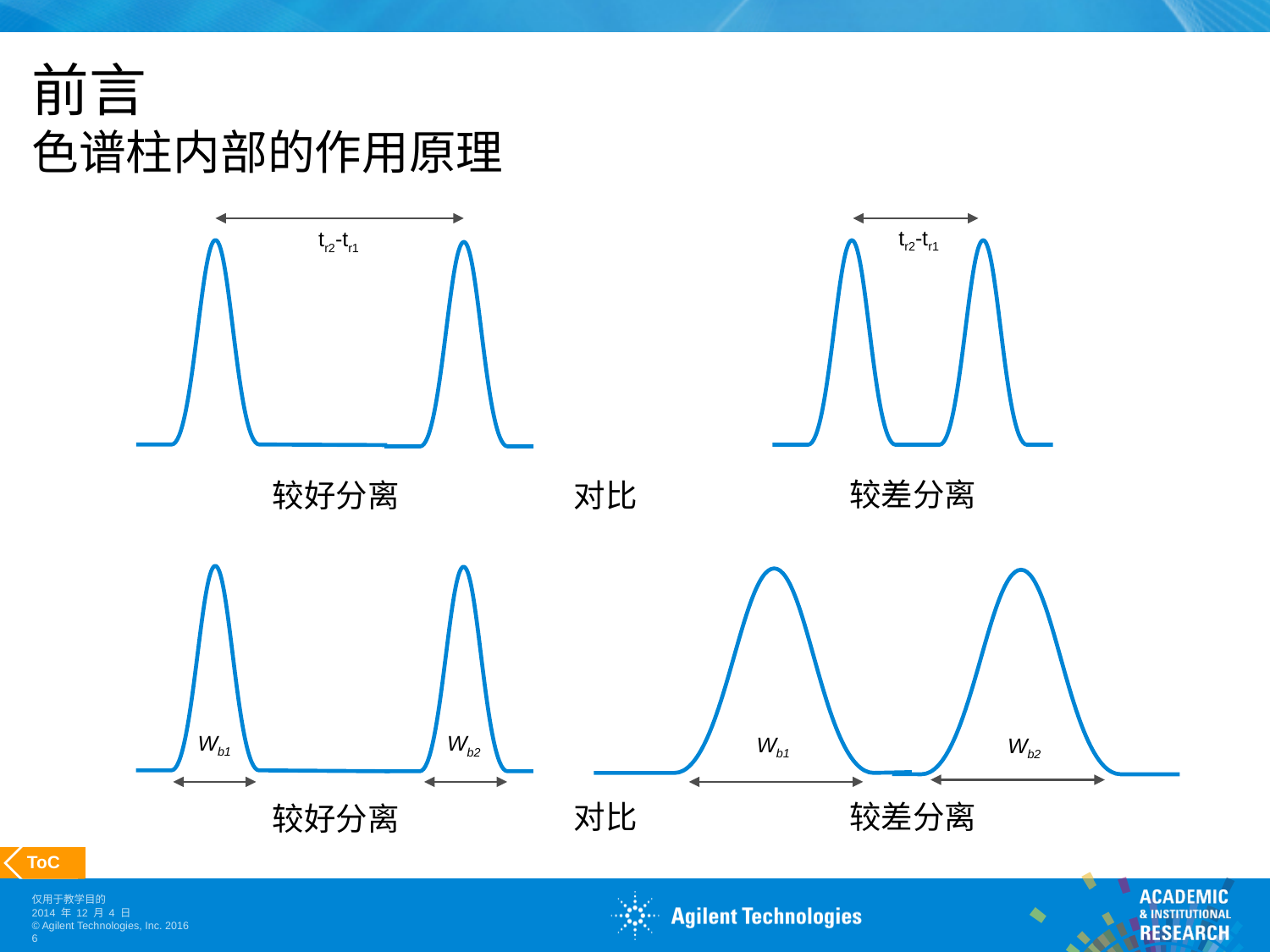

# 前言 色谱柱内部的作用原理
tr2-tr1
tr2-tr1

较差分离
较好分离
对比

Wb1
Wb2
Wb1
Wb2
对比
较差分离
较好分离
 ToC